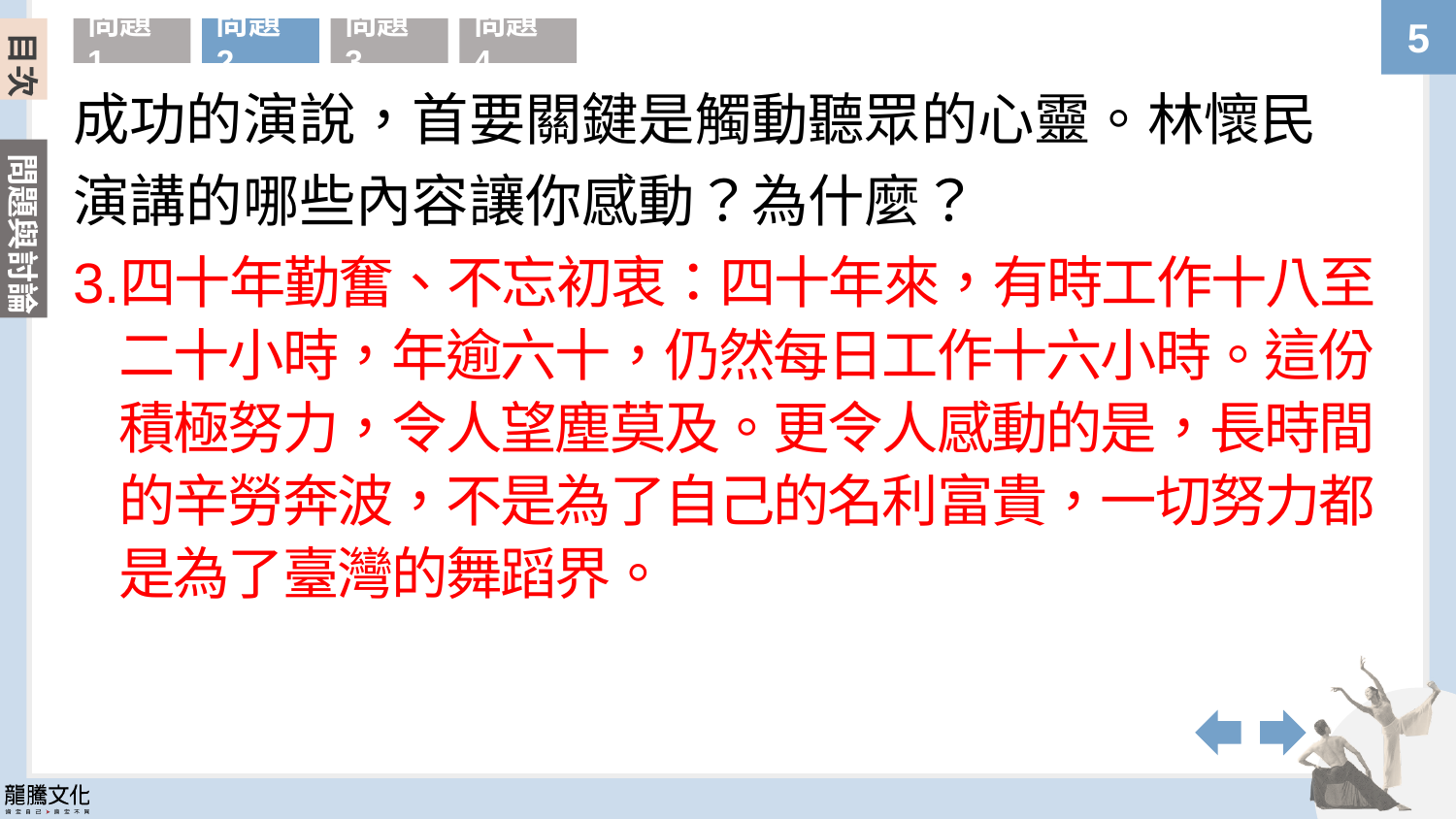

目次
問題1
問題2
問題3
問題4
成功的演說，首要關鍵是觸動聽眾的心靈。林懷民演講的哪些內容讓你感動？為什麼？
四十年勤奮、不忘初衷：四十年來，有時工作十八至二十小時，年逾六十，仍然每日工作十六小時。這份積極努力，令人望塵莫及。更令人感動的是，長時間的辛勞奔波，不是為了自己的名利富貴，一切努力都是為了臺灣的舞蹈界。